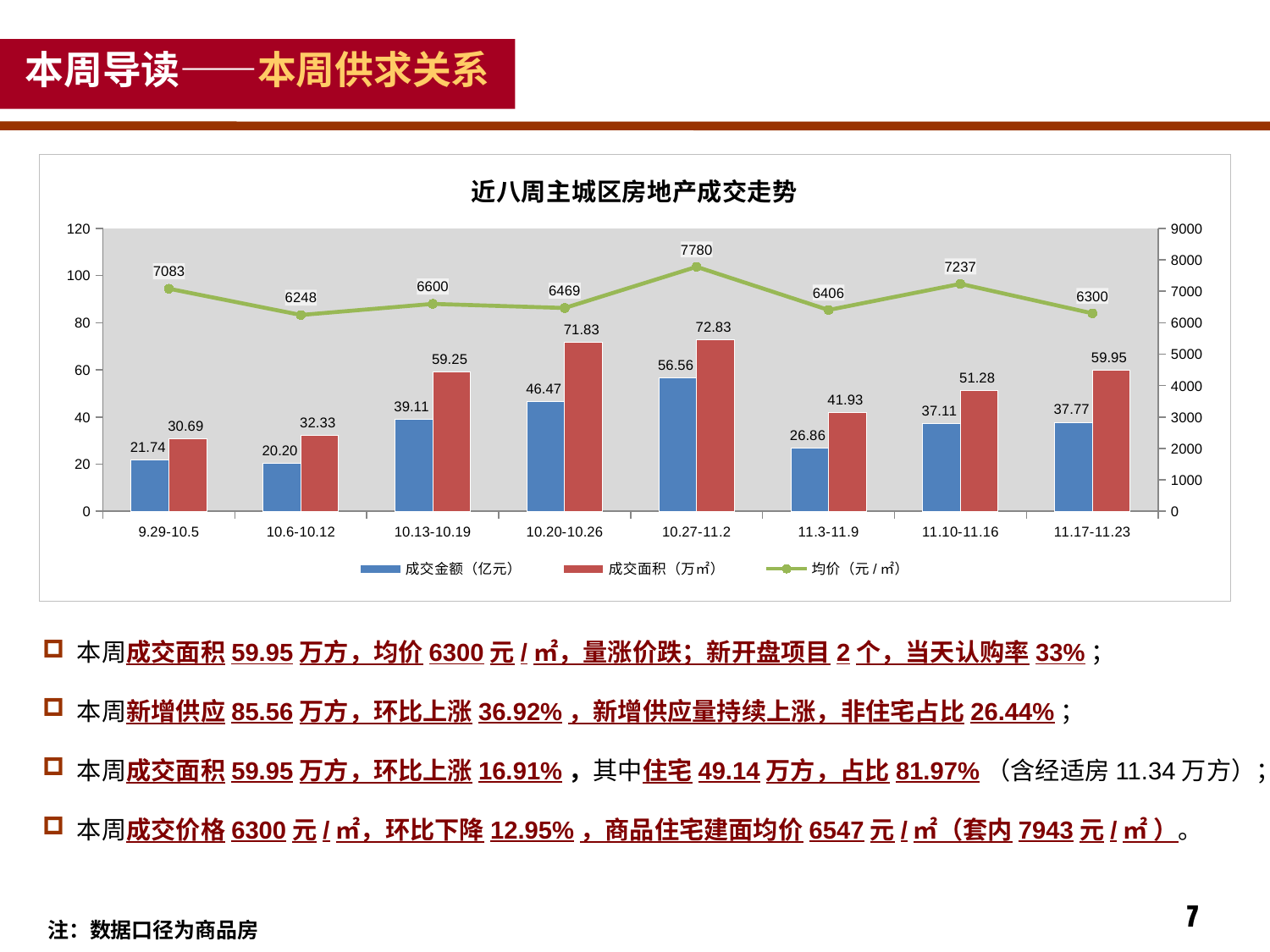

本周导读——本周供求关系

### Chart

| Category | 成交金额（亿元） | 成交面积（万㎡） | 均价（元/㎡） |
|---|---|---|---|
| 9.29-10.5 | 21.74 | 30.69 | 7083.0 |
| 10.6-10.12 | 20.2 | 32.33 | 6248.0 |
| 10.13-10.19 | 39.11 | 59.25 | 6600.0 |
| 10.20-10.26 | 46.47 | 71.83 | 6469.0 |
| 10.27-11.2 | 56.56 | 72.83 | 7780.0 |
| 11.3-11.9 | 26.86 | 41.93 | 6406.0 |
| 11.10-11.16 | 37.11 | 51.28 | 7237.0 |
| 11.17-11.23 | 37.77 | 59.95 | 6300.0 |
 本周成交面积59.95万方，均价6300元/㎡，量涨价跌；新开盘项目2个，当天认购率33%；

 本周新增供应85.56万方，环比上涨36.92%，新增供应量持续上涨，非住宅占比26.44%；

 本周成交面积59.95万方，环比上涨16.91%，其中住宅49.14万方，占比81.97%（含经适房11.34万方）；

 本周成交价格6300元/㎡，环比下降12.95%，商品住宅建面均价6547元/㎡（套内7943元/㎡ ）。
7
注：数据口径为商品房